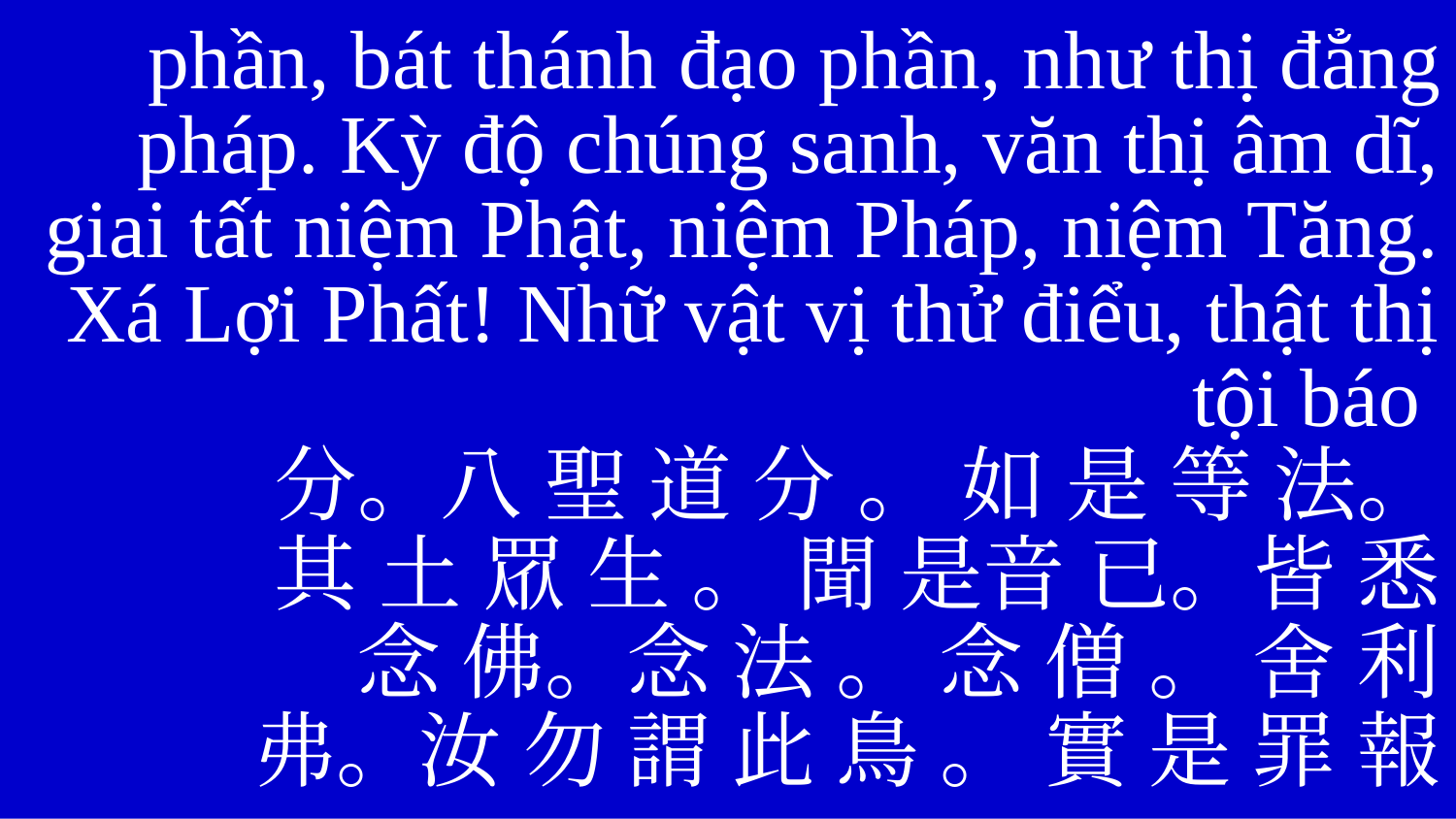

phần, bát thánh đạo phần, như thị đẳng pháp. Kỳ độ chúng sanh, văn thị âm dĩ, giai tất niệm Phật, niệm Pháp, niệm Tăng. Xá Lợi Phất! Nhữ vật vị thử điểu, thật thị tội báo
分。八 聖 道 分 。 如 是 等 法。
其 土 眾 生 。 聞 是音 已。皆 悉
念 佛。念 法 。 念 僧 。 舍 利
弗。汝 勿 謂 此 鳥 。 實 是 罪 報